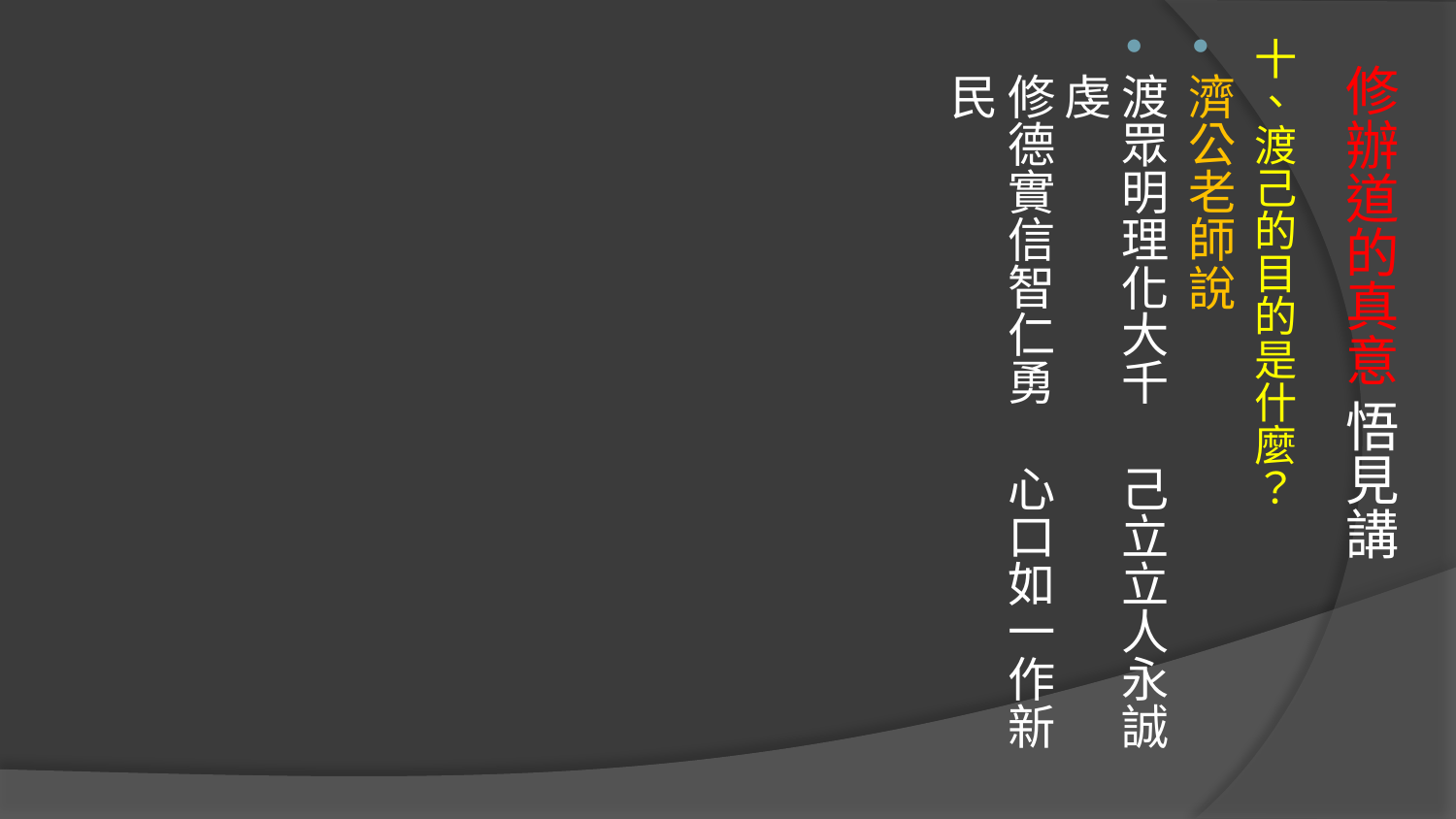

十、渡己的目的是什麼？
濟公老師說
渡眾明理化大千　 己立立人永誠虔
修德實信智仁勇　 心口如一作新民

# 修辦道的真意 悟見講